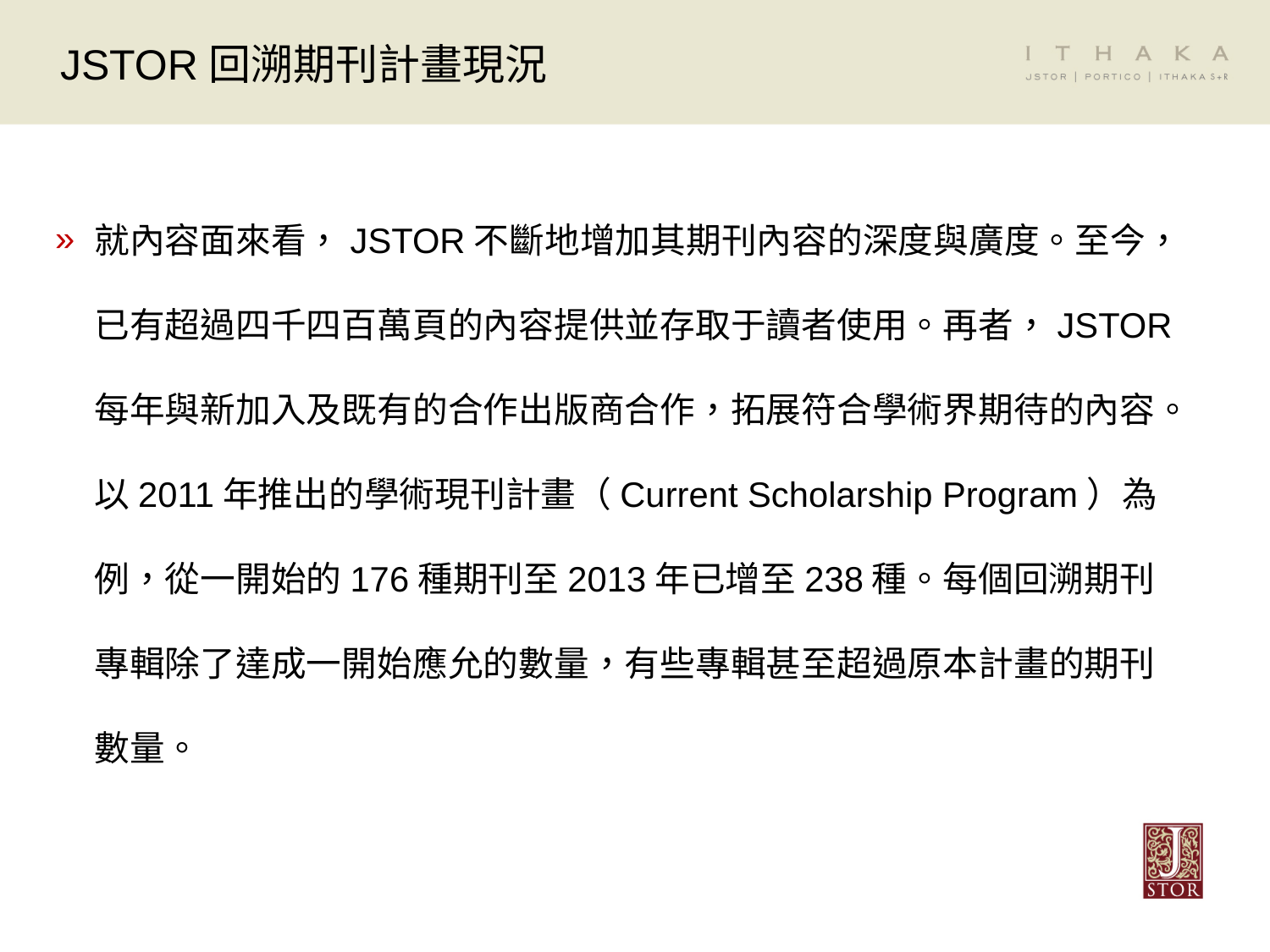

JSTOR回溯期刊計畫現況
就內容面來看，JSTOR不斷地增加其期刊內容的深度與廣度。至今，已有超過四千四百萬頁的內容提供並存取于讀者使用。再者，JSTOR每年與新加入及既有的合作出版商合作，拓展符合學術界期待的內容。以2011年推出的學術現刊計畫（Current Scholarship Program）為例，從一開始的176種期刊至2013年已增至238種。每個回溯期刊專輯除了達成一開始應允的數量，有些專輯甚至超過原本計畫的期刊數量。